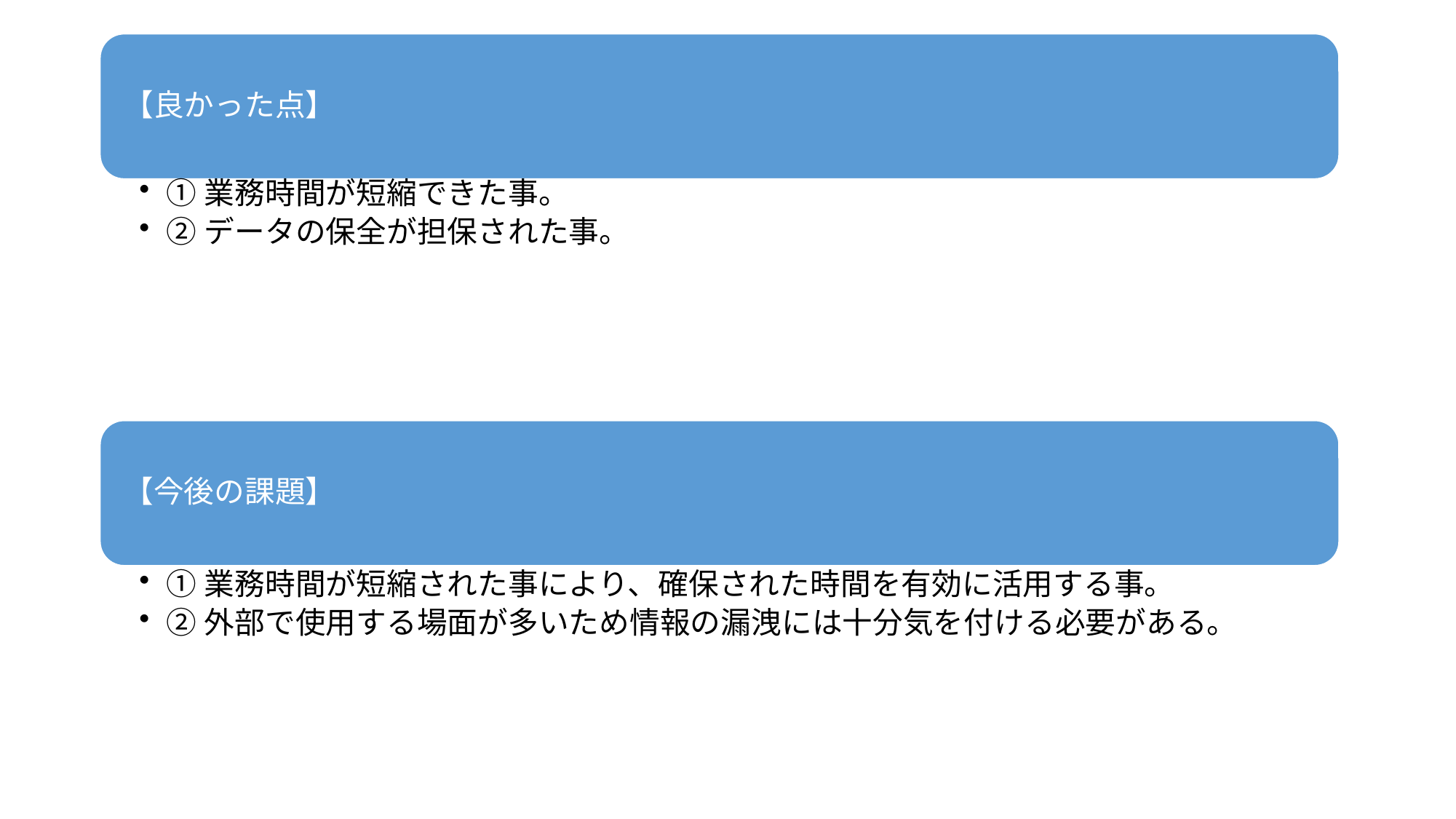

【良かった点】
①業務時間が短縮できた事。
②データの保全が担保された事。

【今後の課題】
①業務時間が短縮された事により、確保された時間を有効に活用する事。
②外部で使用する場面が多いため情報の漏洩には十分気を付ける必要がある。